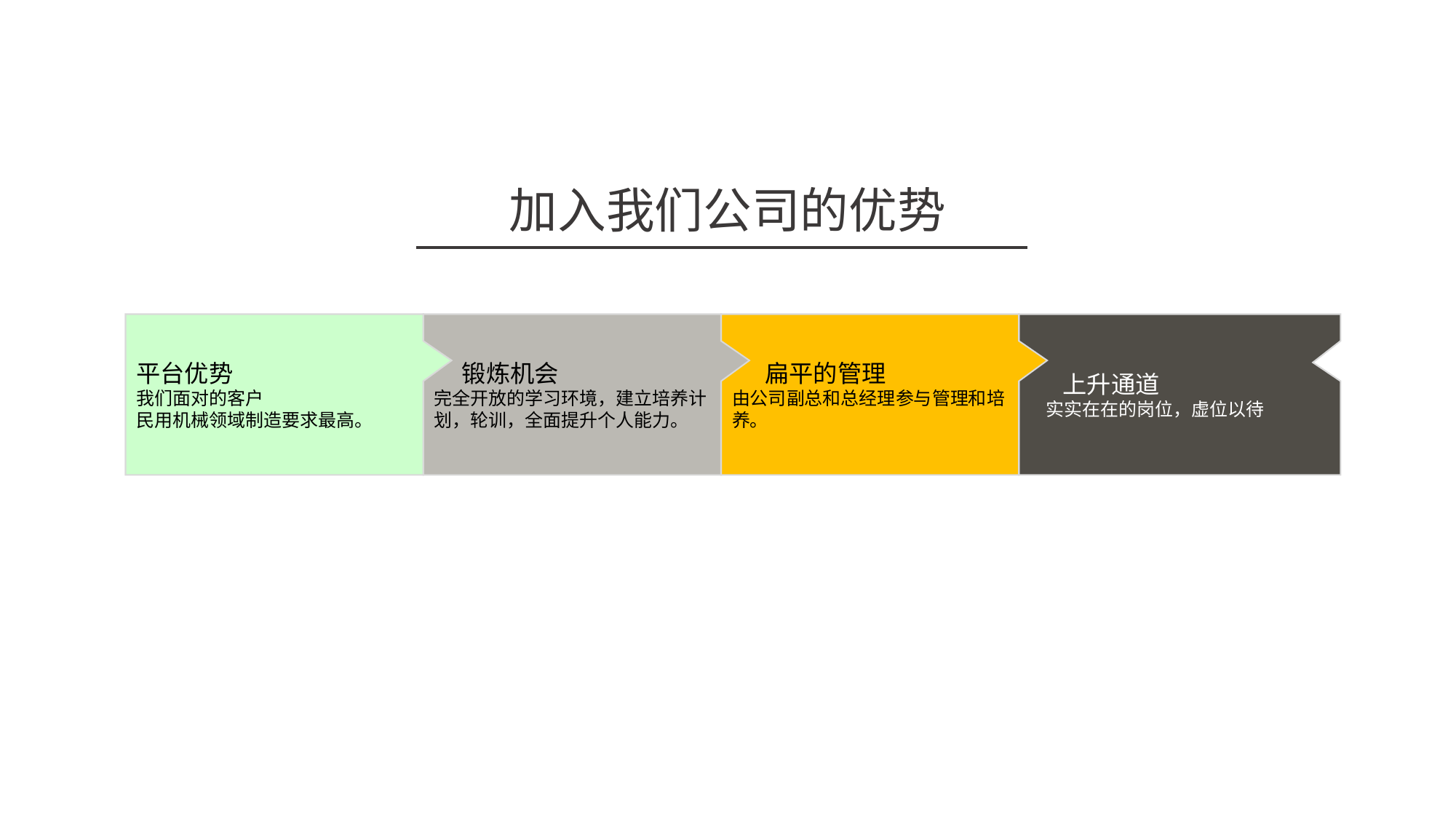

加入我们公司的优势
平台优势
我们面对的客户
民用机械领域制造要求最高。
    锻炼机会
完全开放的学习环境，建立培养计划，轮训，全面提升个人能力。
     扁平的管理
由公司副总和总经理参与管理和培养。
     上升通道
   实实在在的岗位，虚位以待